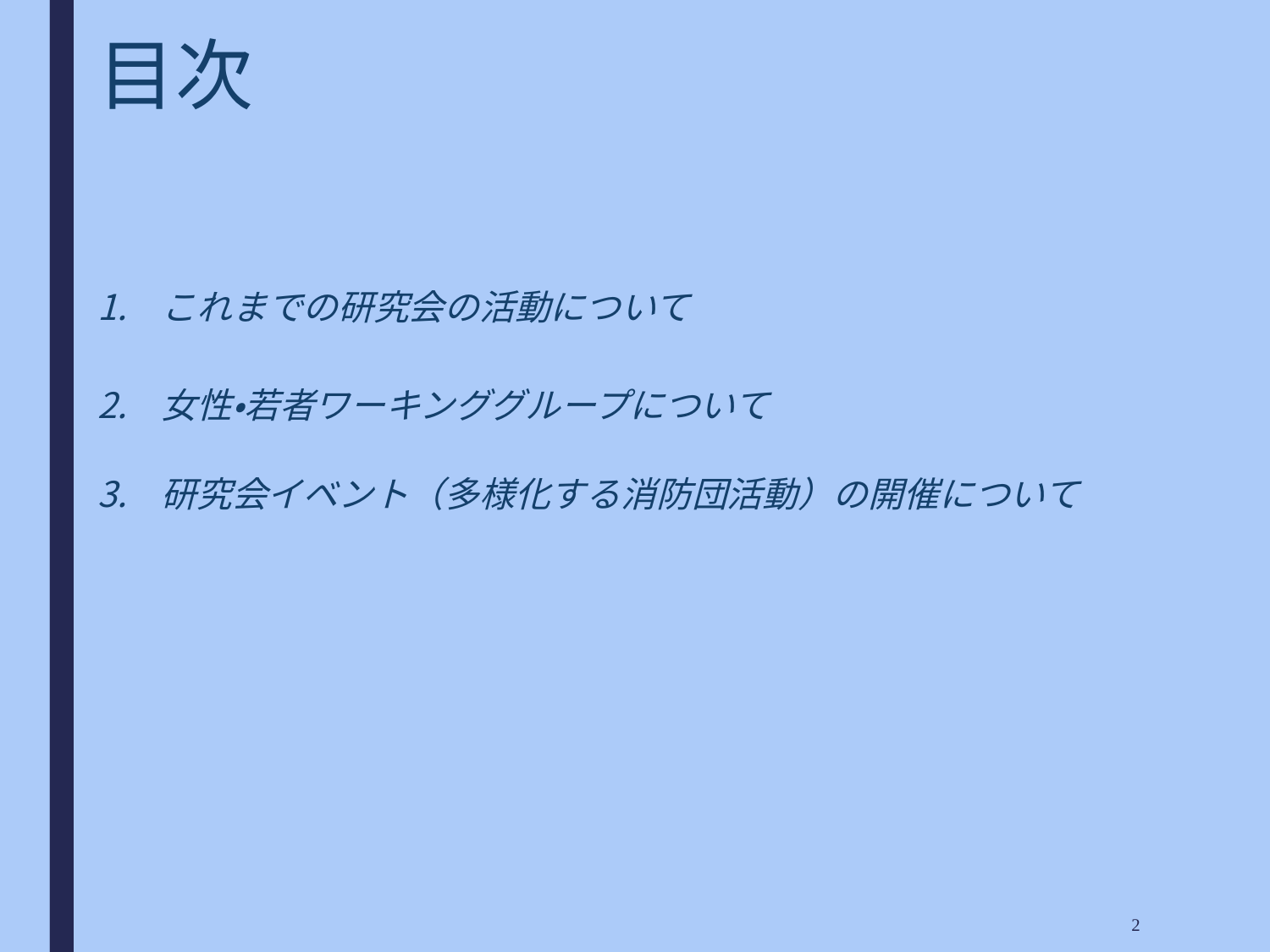

# 目次

これまでの研究会の活動について

女性・若者ワーキンググループについて

研究会イベント（多様化する消防団活動）の開催について
2